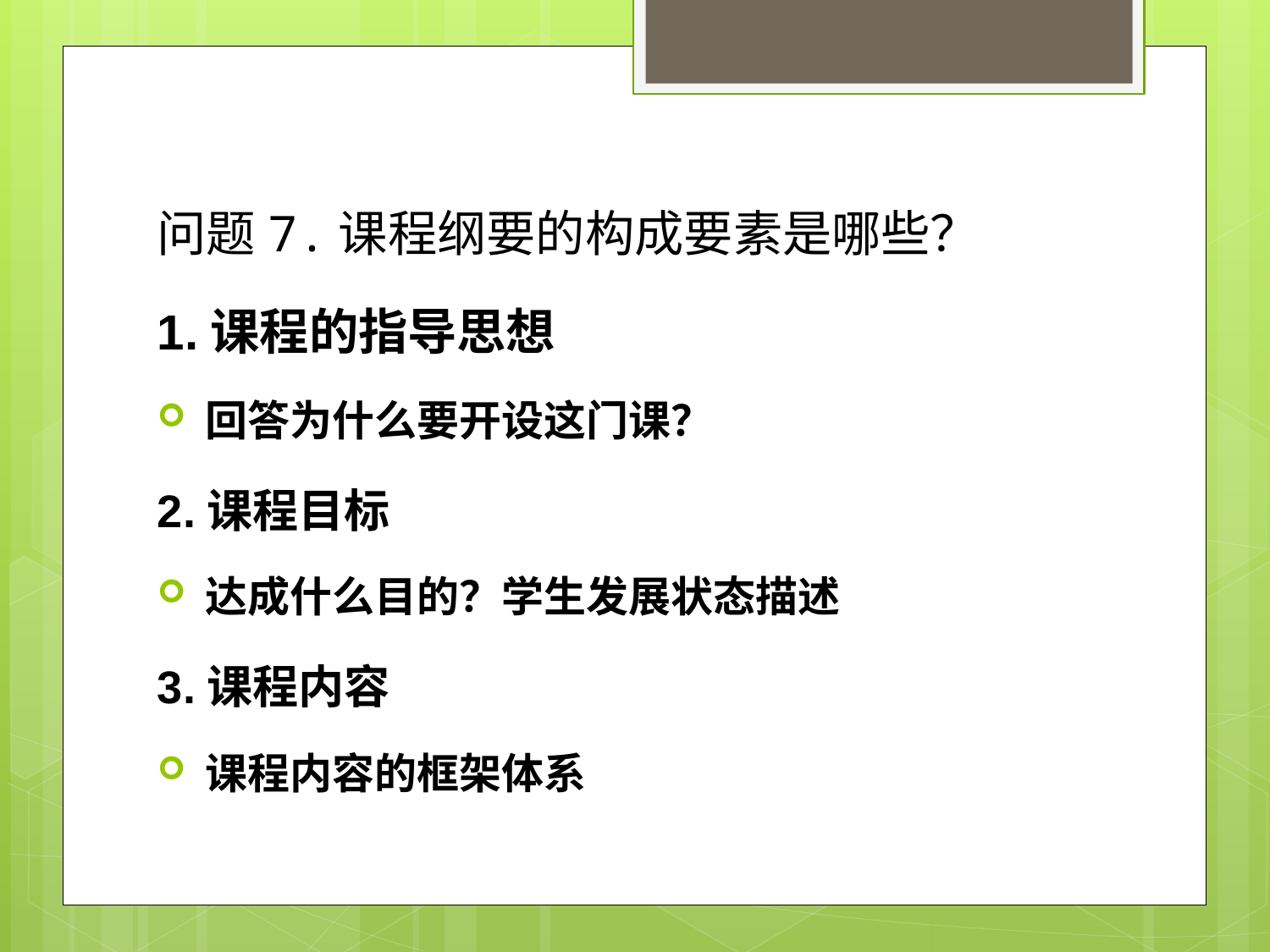

问题7.课程纲要的构成要素是哪些？
1.课程的指导思想
回答为什么要开设这门课？
2.课程目标
达成什么目的？学生发展状态描述
3.课程内容
课程内容的框架体系